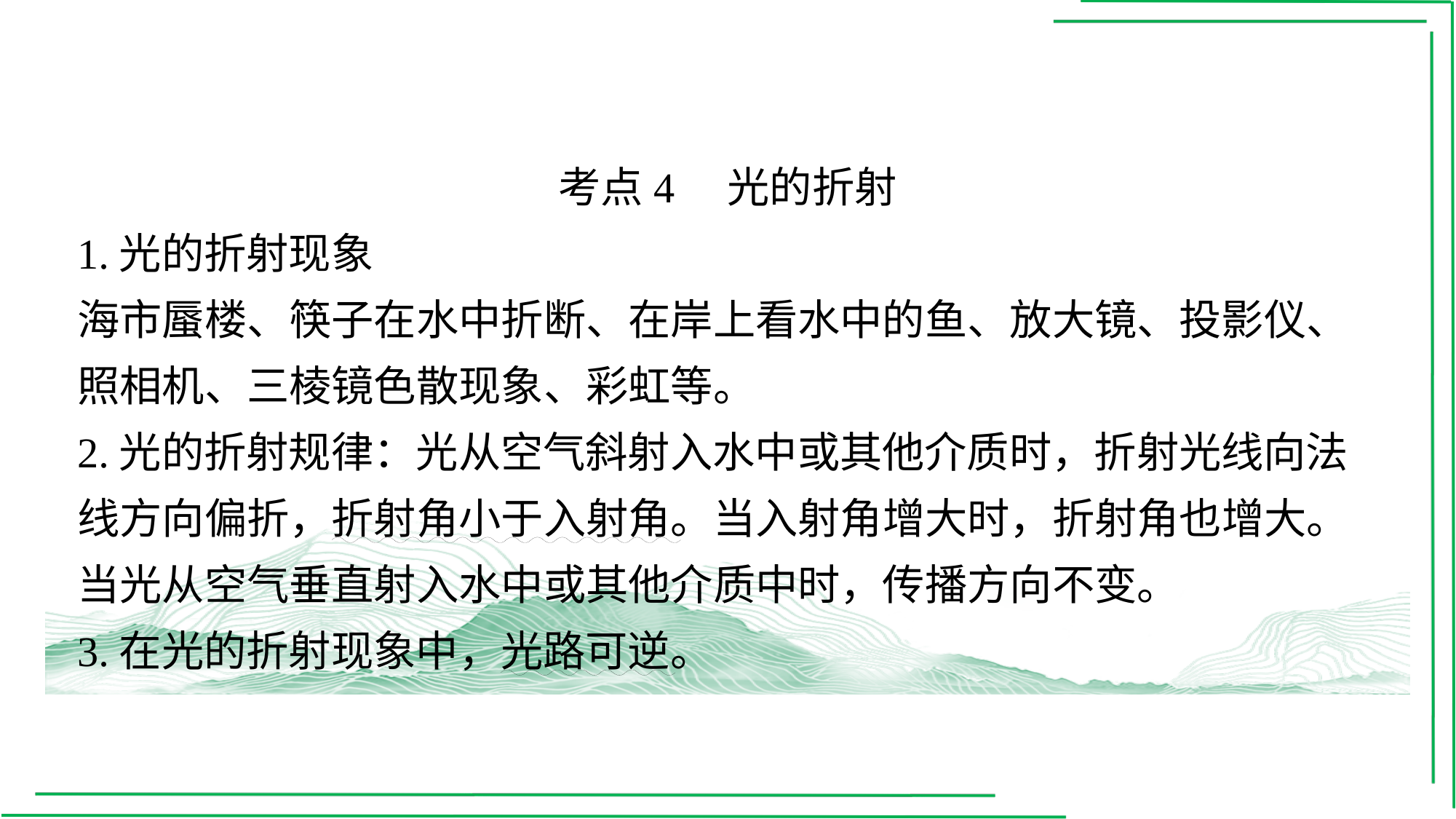

考点4　光的折射
1.光的折射现象
海市蜃楼、筷子在水中折断、在岸上看水中的鱼、放大镜、投影仪、照相机、三棱镜色散现象、彩虹等。
2.光的折射规律：光从空气斜射入水中或其他介质时，折射光线向法线方向偏折，折射角小于入射角。当入射角增大时，折射角也增大。当光从空气垂直射入水中或其他介质中时，传播方向不变。
3.在光的折射现象中，光路可逆。